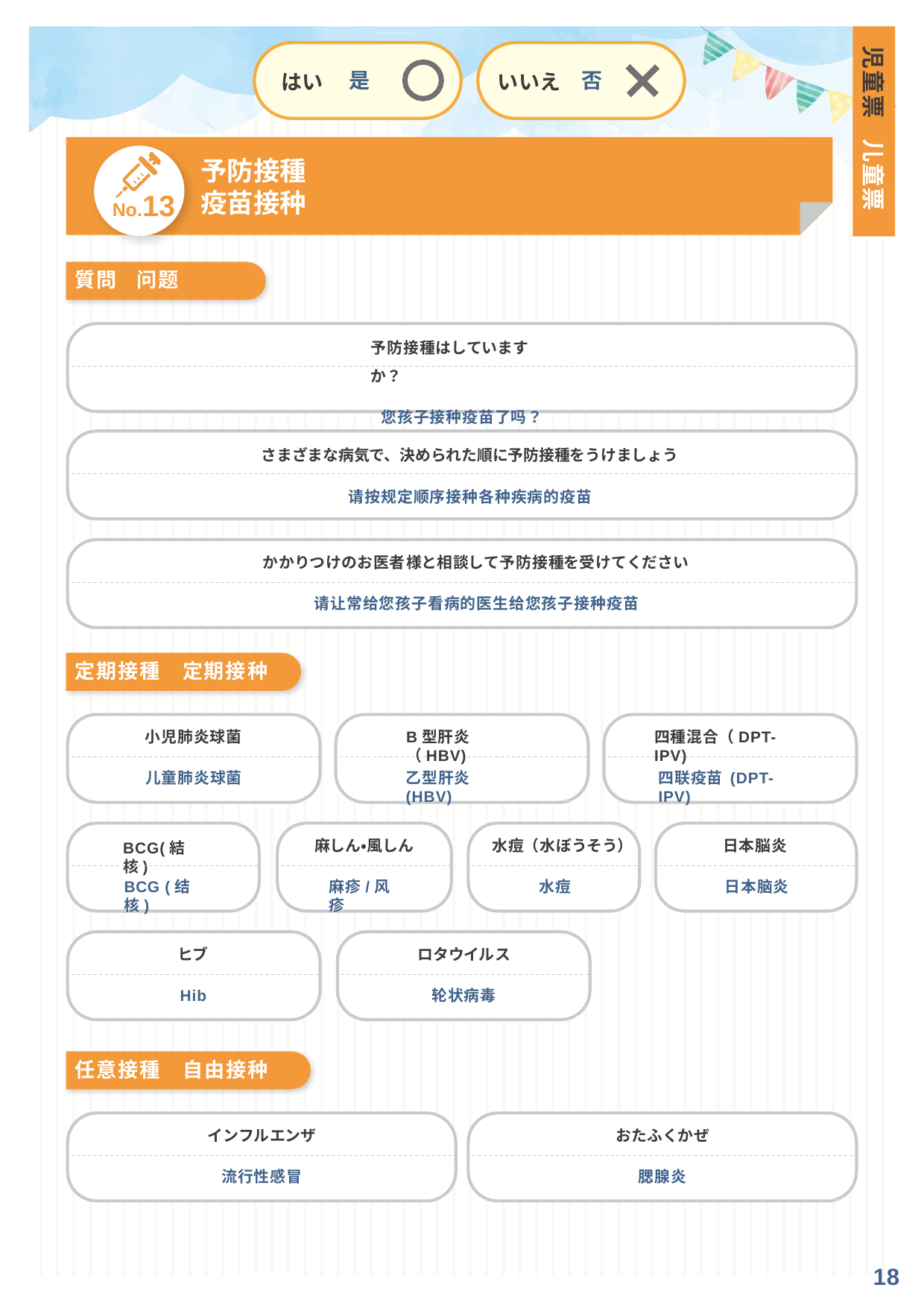

児童票

是
否
はい
いいえ

儿童票
予防接種
疫苗接种
No.13
質問
问题

予防接種はしていますか？

您孩子接种疫苗了吗？

さまざまな病気で、決められた順に予防接種をうけましょう

请按规定顺序接种各种疾病的疫苗

かかりつけのお医者様と相談して予防接種を受けてください

请让常给您孩子看病的医生给您孩子接种疫苗

定期接種
定期接种

小児肺炎球菌
B型肝炎（HBV)
四種混合（DPT-IPV)
儿童肺炎球菌
乙型肝炎 (HBV)
四联疫苗 (DPT-IPV)

麻しん・風しん
水痘（水ぼうそう）
日本脳炎
BCG(結核)

麻疹/风疹
水痘
BCG (结核)
日本脑炎

ヒブ
ロタウイルス
Hib
轮状病毒

任意接種
自由接种

インフルエンザ
おたふくかぜ
流行性感冒
腮腺炎
18